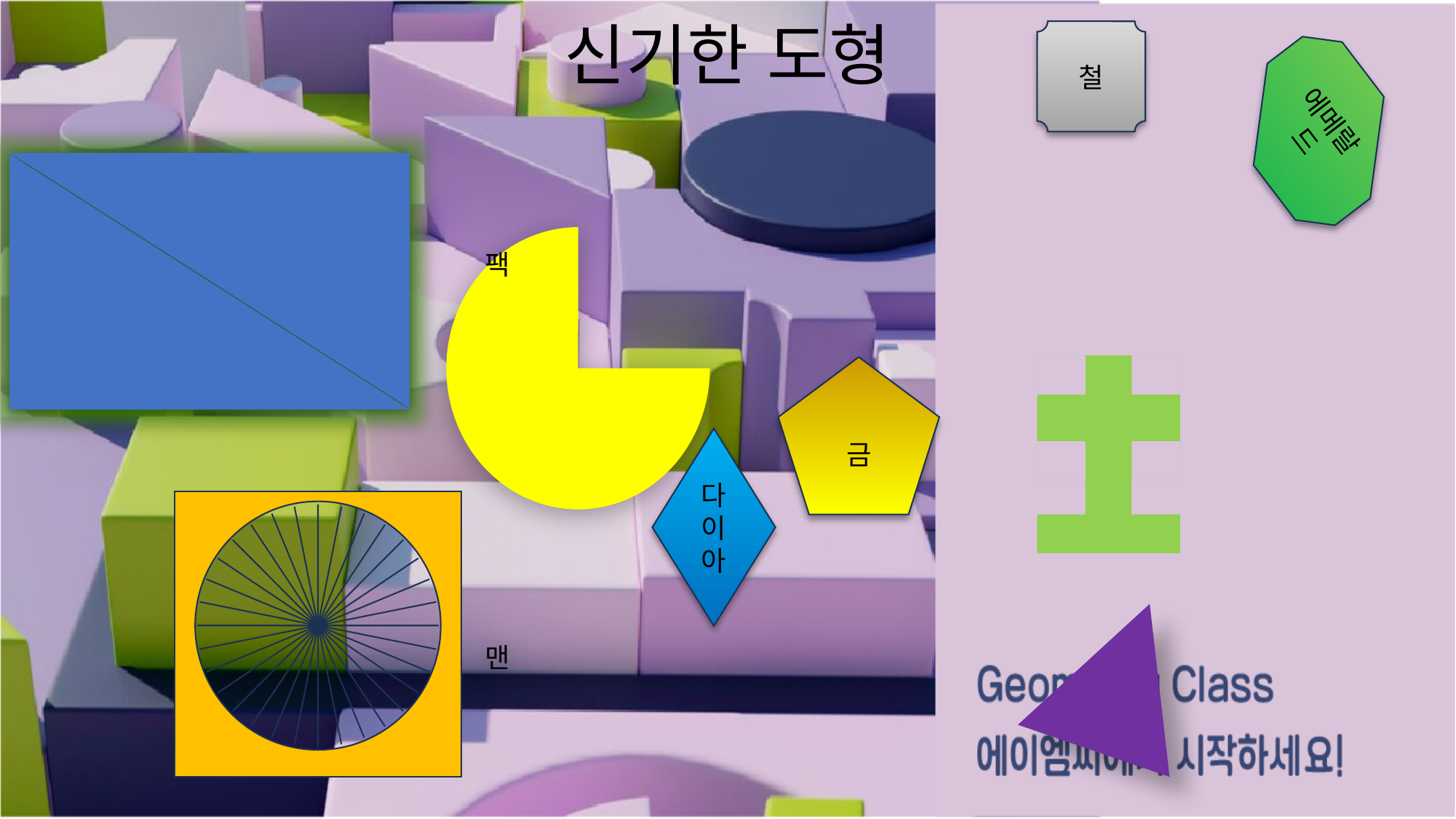

신기한 도형
철
에메랄드

팩           맨

금
다이아